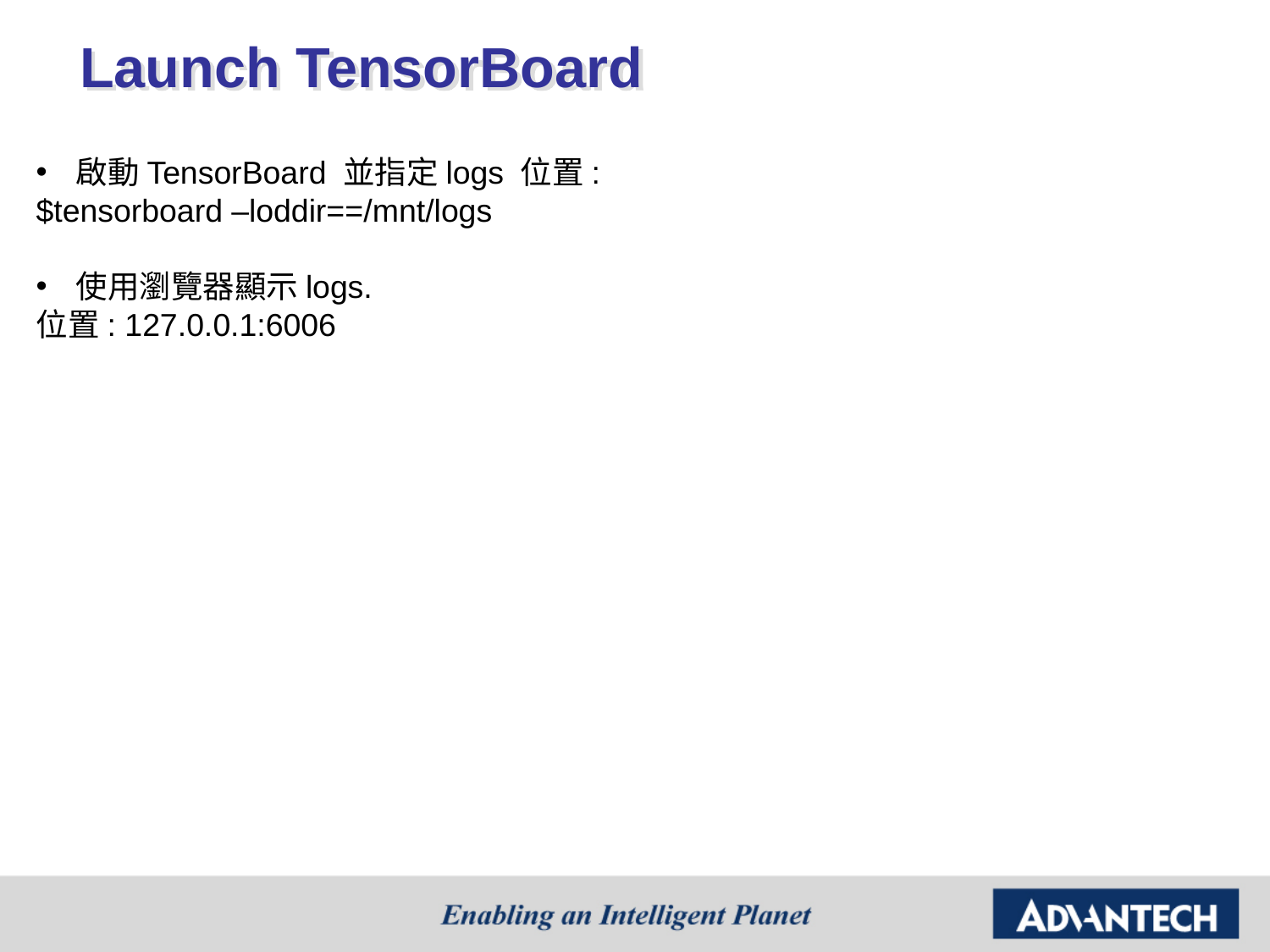

# Launch TensorBoard
啟動TensorBoard 並指定logs 位置:
$tensorboard –loddir==/mnt/logs

使用瀏覽器顯示logs.
位置: 127.0.0.1:6006